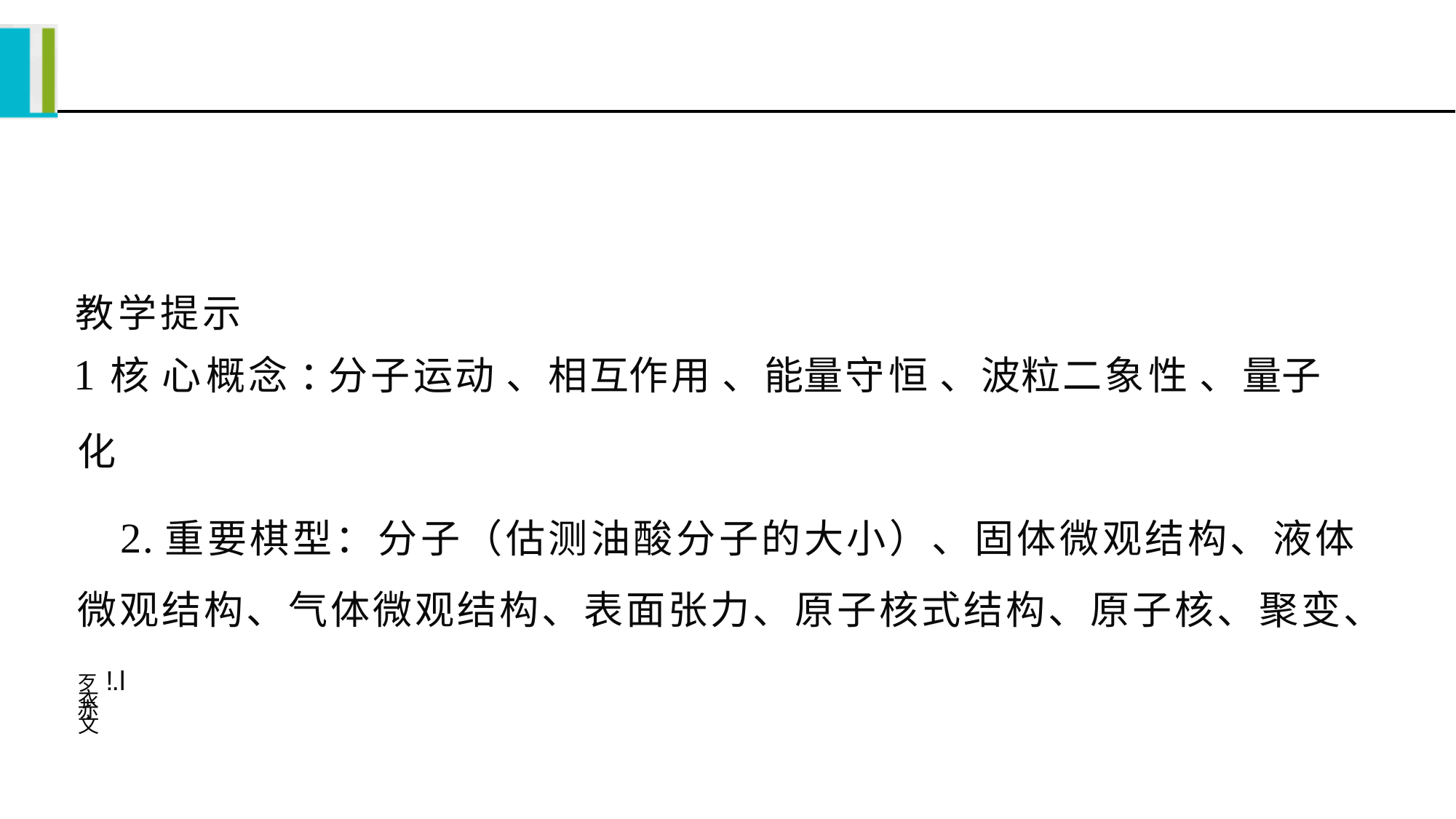

教学提示
1核 心概念 ： 分子运动 、相互作用 、能量守恒 、波粒二象性 、量子
化
2.重要棋型：分子（估测油酸分子的大小）、固体微观结构、液体 微观结构、气体微观结构、表面张力、原子核式结构、原子核、聚变、
歹!.l赤
衣文